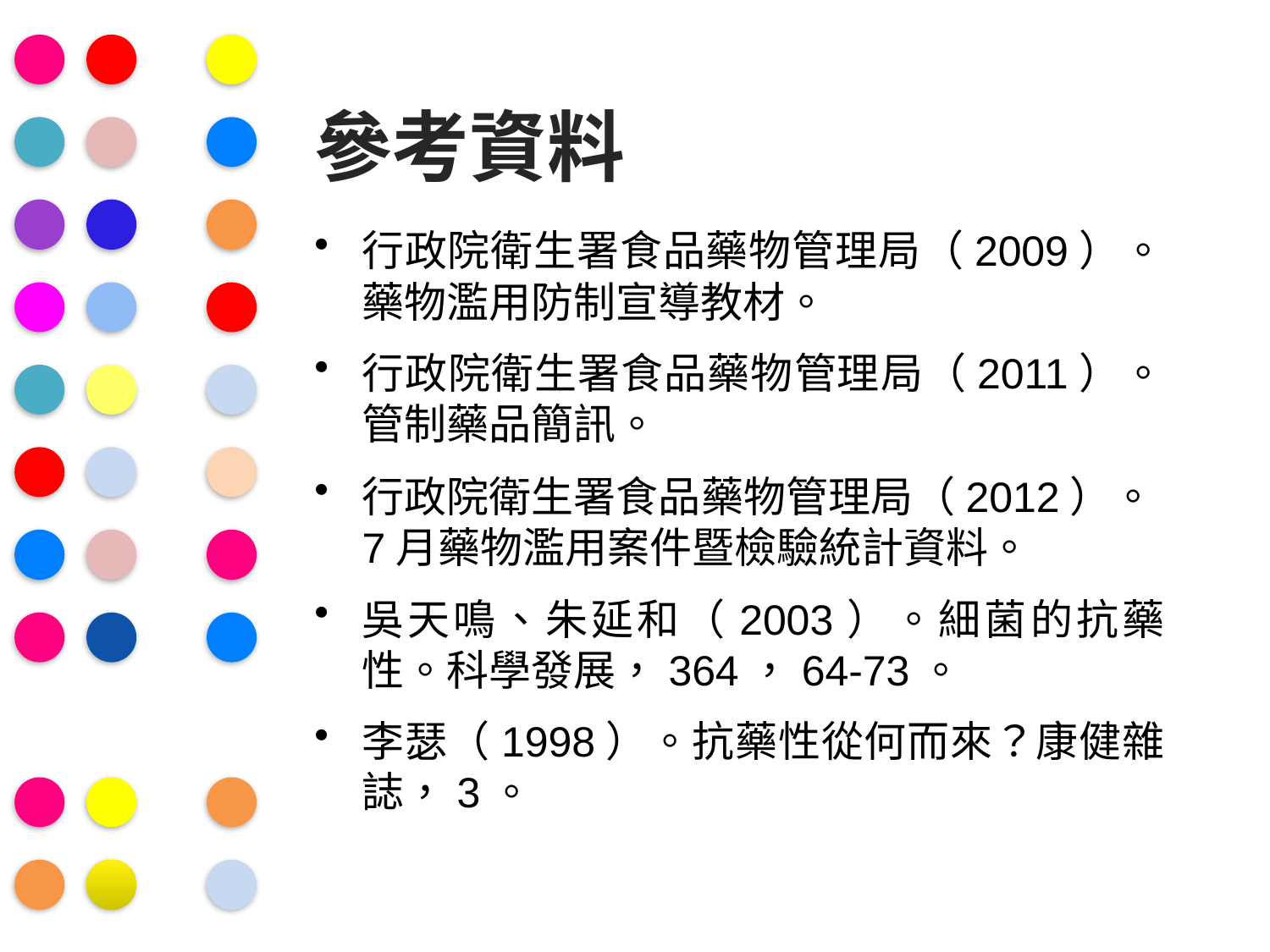

# 參考資料
行政院衛生署食品藥物管理局（2009）。藥物濫用防制宣導教材。
行政院衛生署食品藥物管理局（2011）。管制藥品簡訊。
行政院衛生署食品藥物管理局（2012）。7月藥物濫用案件暨檢驗統計資料。
吳天鳴、朱延和（2003）。細菌的抗藥性。科學發展，364，64-73。
李瑟（1998）。抗藥性從何而來？康健雜誌，3。